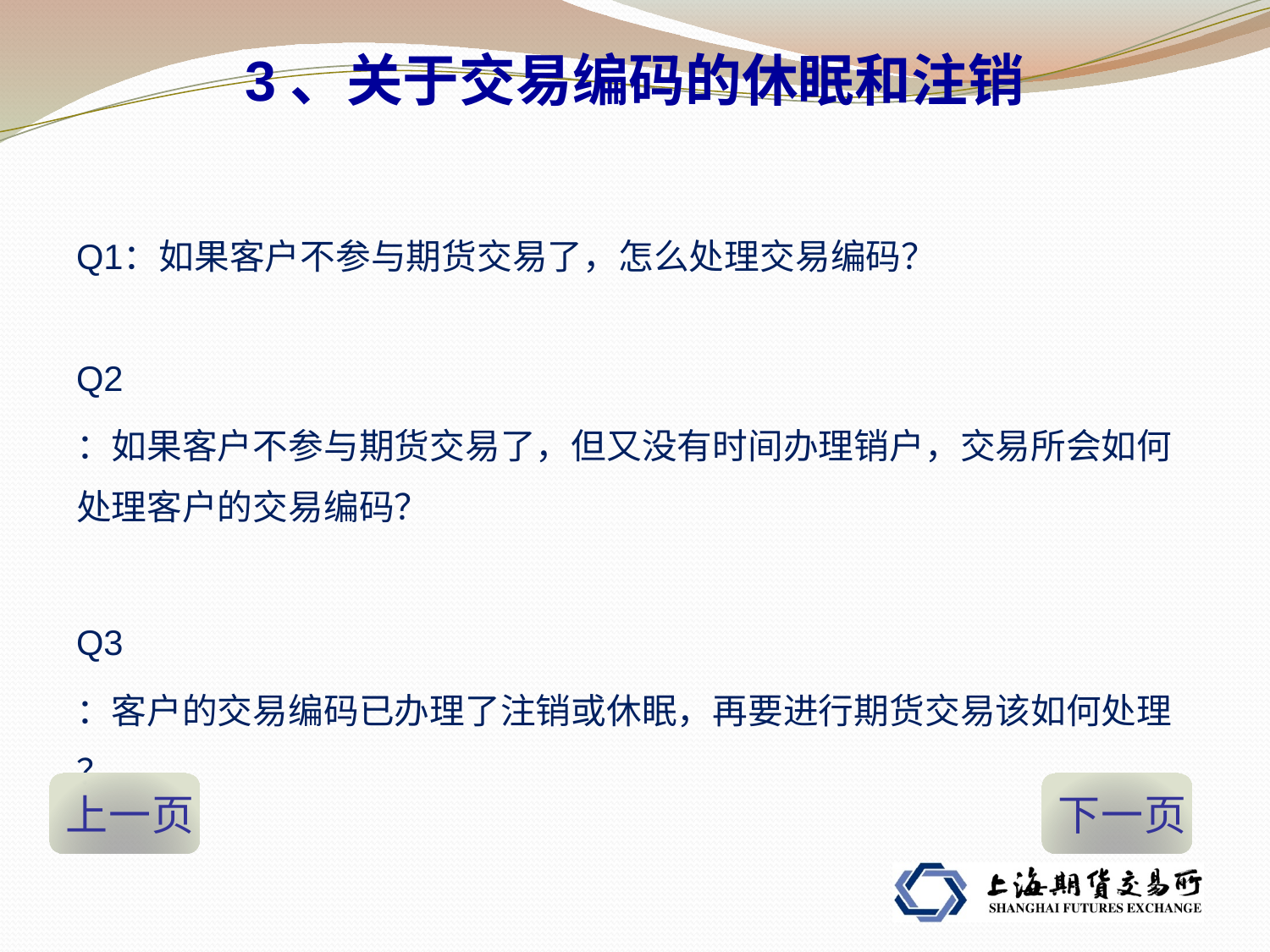

# 3、关于交易编码的休眠和注销

Q1：如果客户不参与期货交易了，怎么处理交易编码？

Q2：如果客户不参与期货交易了，但又没有时间办理销户，交易所会如何处理客户的交易编码？

Q3：客户的交易编码已办理了注销或休眠，再要进行期货交易该如何处理？

上一页
下一页